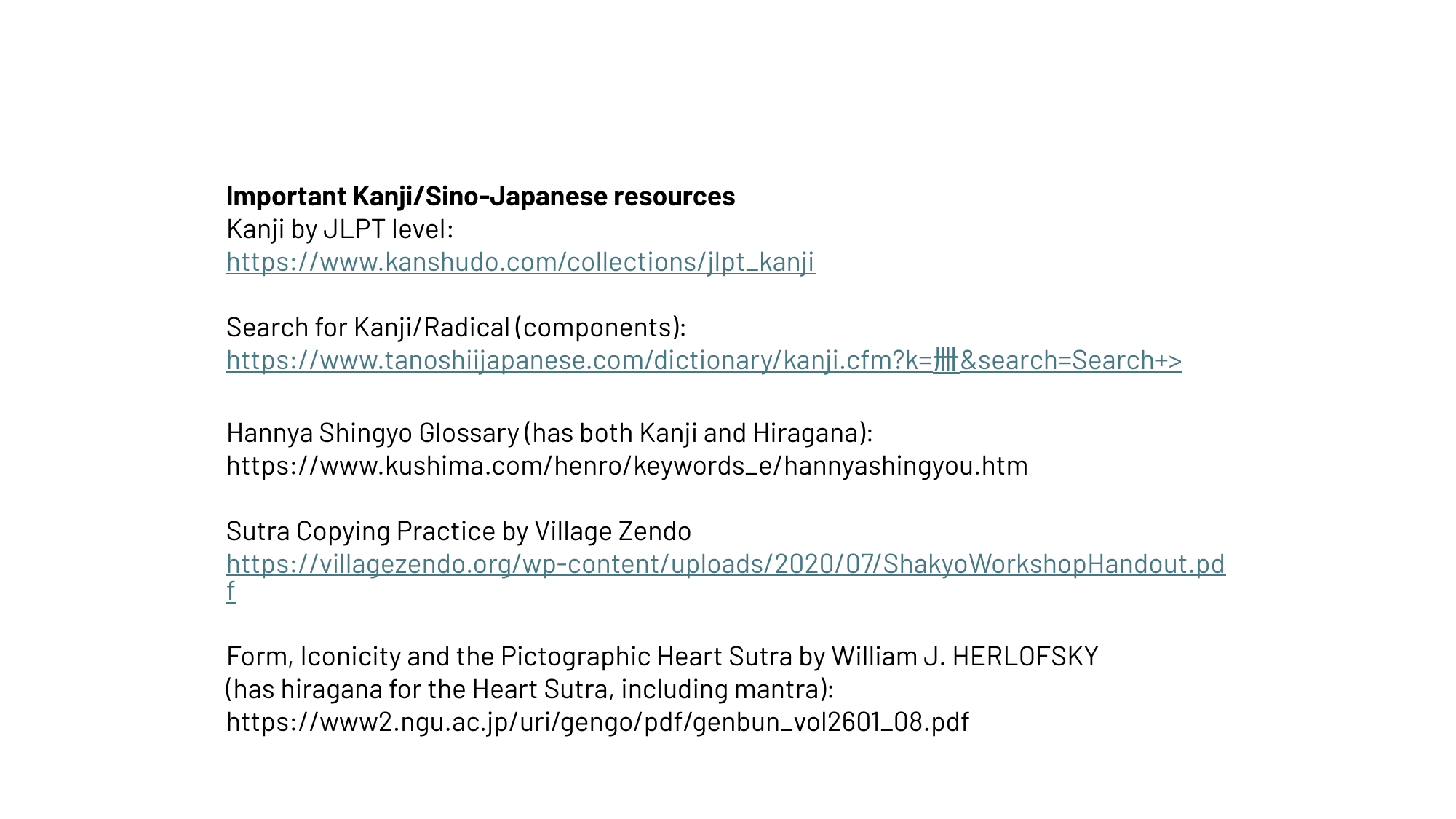

Important Kanji/Sino-Japanese resources
Kanji by JLPT level:
https://www.kanshudo.com/collections/jlpt_kanji

Search for Kanji/Radical (components):
https://www.tanoshiijapanese.com/dictionary/kanji.cfm?k=卌&search=Search+>

Hannya Shingyo Glossary (has both Kanji and Hiragana):
https://www.kushima.com/henro/keywords_e/hannyashingyou.htm

Sutra Copying Practice by Village Zendo
https://villagezendo.org/wp-content/uploads/2020/07/ShakyoWorkshopHandout.pdf

Form, Iconicity and the Pictographic Heart Sutra by William J. HERLOFSKY
(has hiragana for the Heart Sutra, including mantra):
https://www2.ngu.ac.jp/uri/gengo/pdf/genbun_vol2601_08.pdf